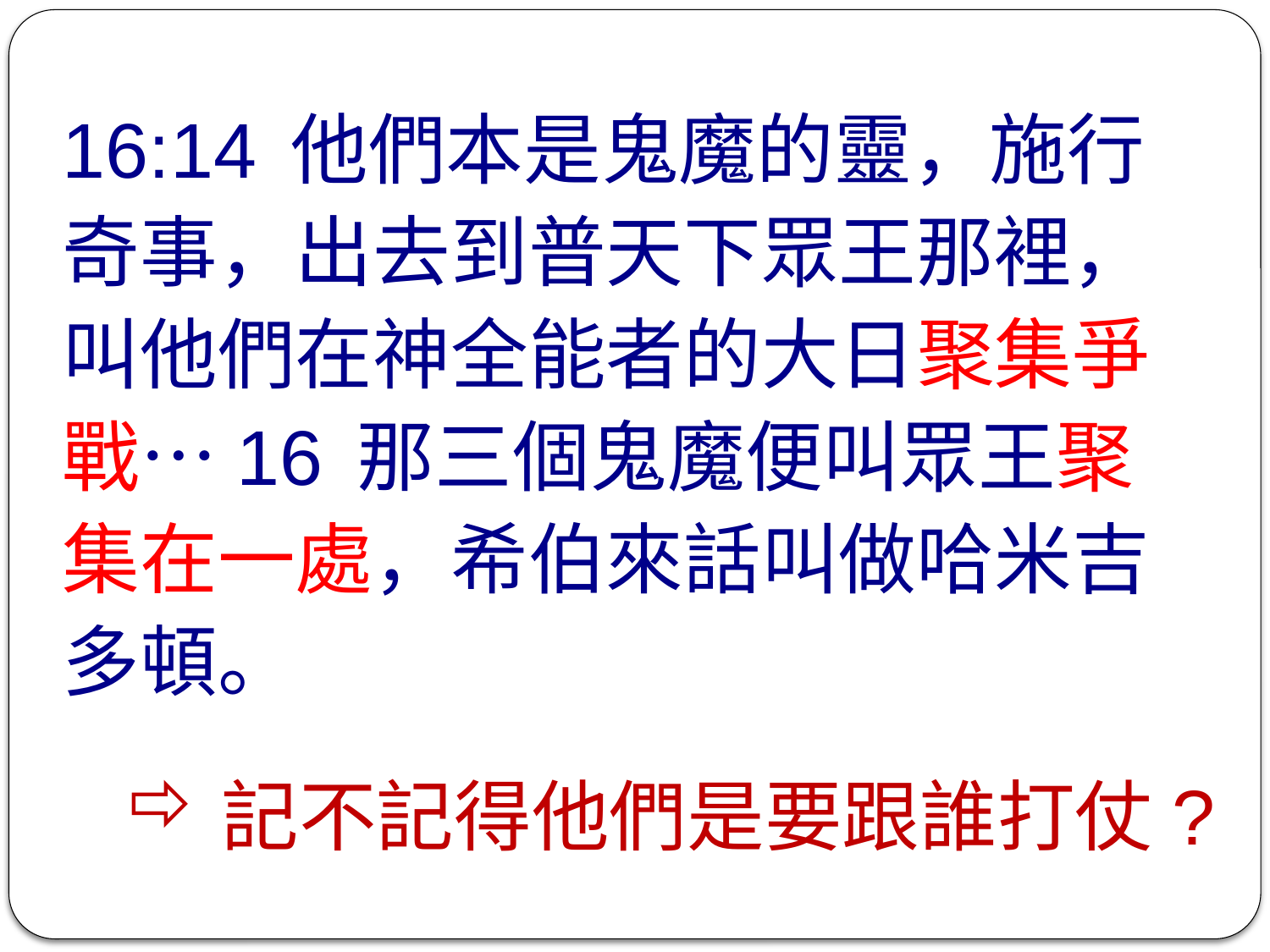

16:14 他們本是鬼魔的靈，施行奇事，出去到普天下眾王那裡，叫他們在神全能者的大日聚集爭戰…16 那三個鬼魔便叫眾王聚集在一處，希伯來話叫做哈米吉多頓。
記不記得他們是要跟誰打仗?